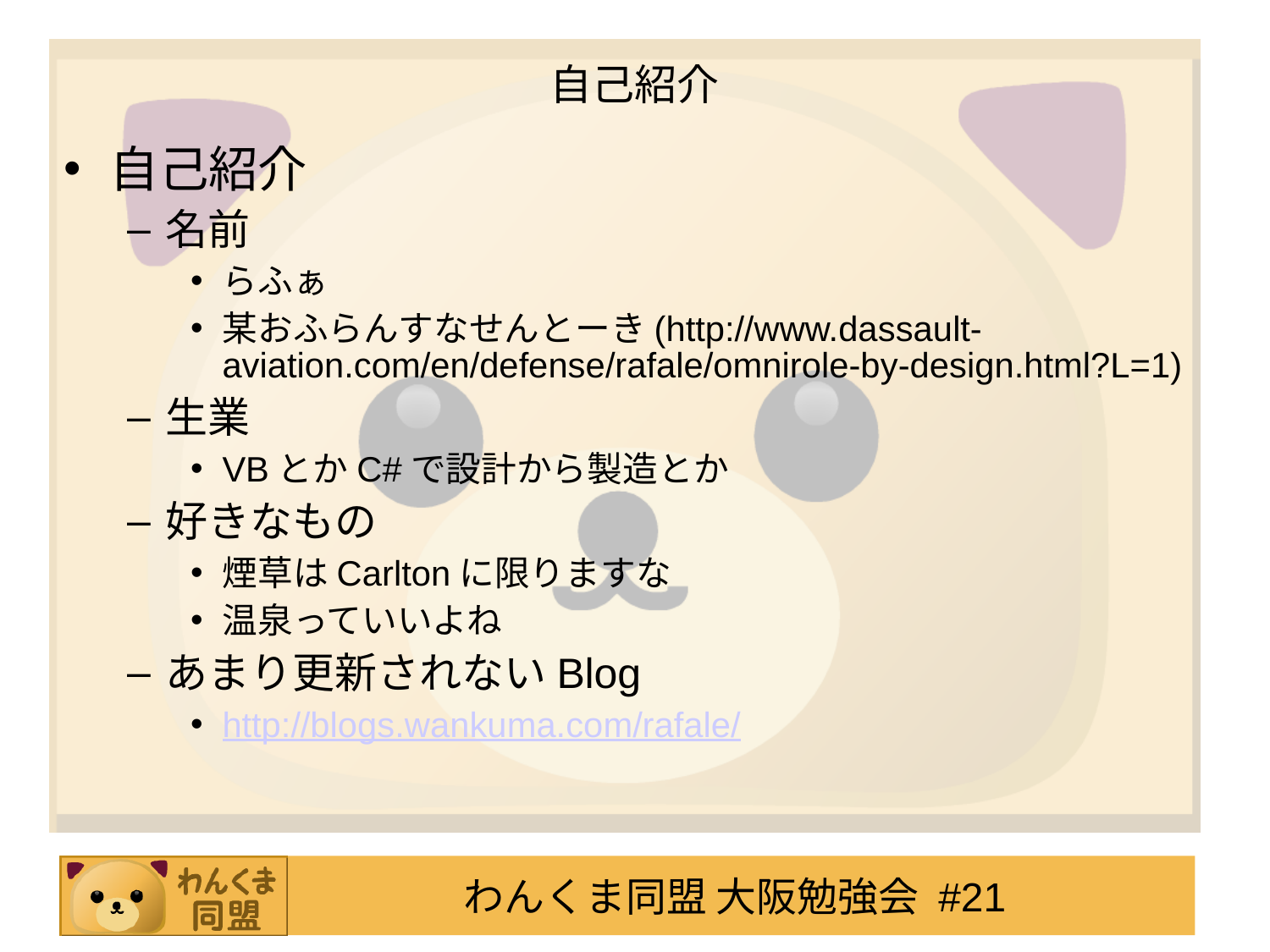

# 自己紹介
自己紹介
名前
らふぁ
某おふらんすなせんとーき(http://www.dassault-aviation.com/en/defense/rafale/omnirole-by-design.html?L=1)
生業
VBとかC#で設計から製造とか
好きなもの
煙草はCarltonに限りますな
温泉っていいよね
あまり更新されないBlog
http://blogs.wankuma.com/rafale/